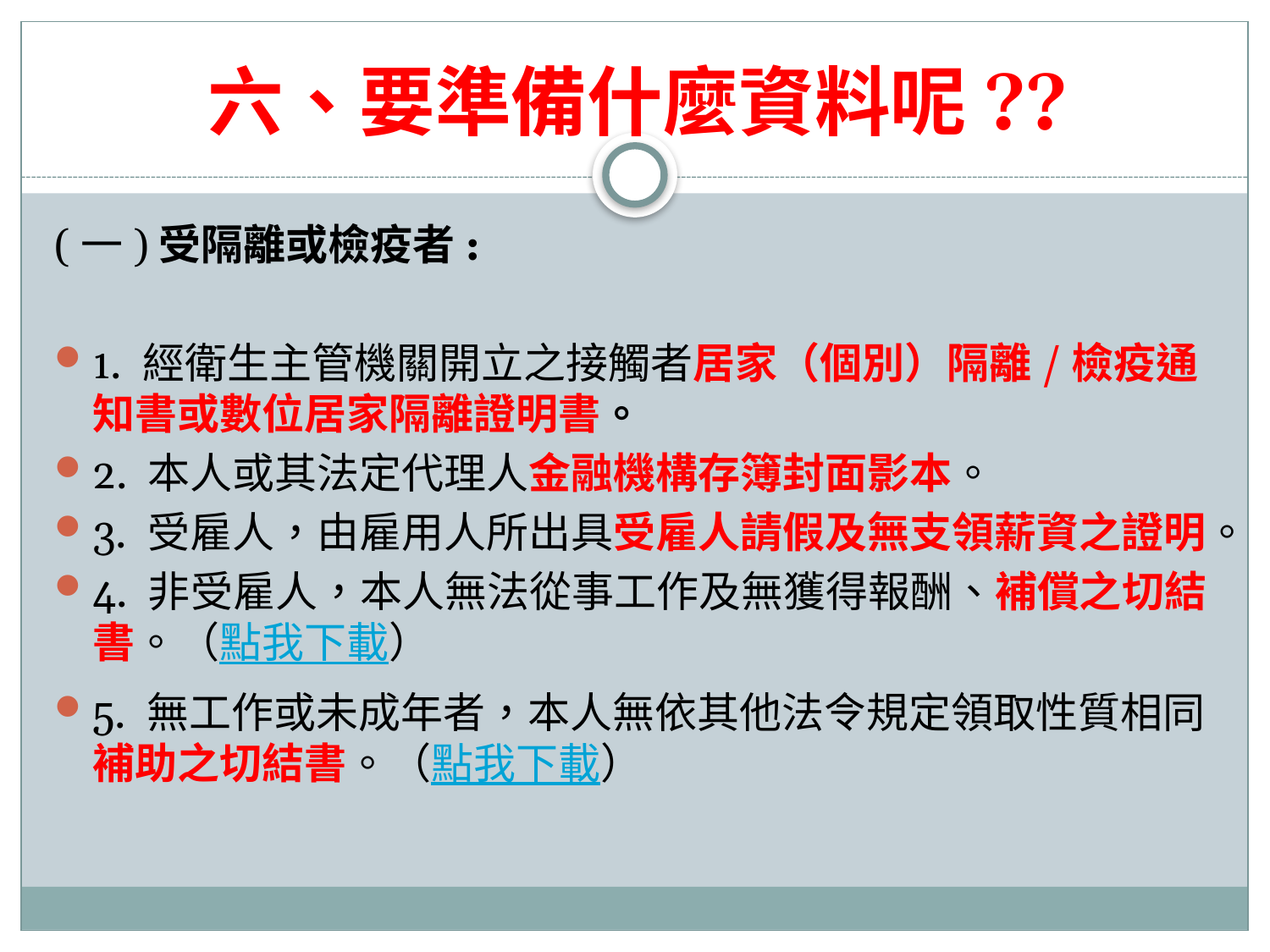

# 六、要準備什麼資料呢??
(一)受隔離或檢疫者:

1. 經衛生主管機關開立之接觸者居家（個別）隔離/檢疫通知書或數位居家隔離證明書。
2. 本人或其法定代理人金融機構存簿封面影本。
3. 受雇人，由雇用人所出具受雇人請假及無支領薪資之證明。
4. 非受雇人，本人無法從事工作及無獲得報酬、補償之切結書。（點我下載）
5. 無工作或未成年者，本人無依其他法令規定領取性質相同補助之切結書。（點我下載）